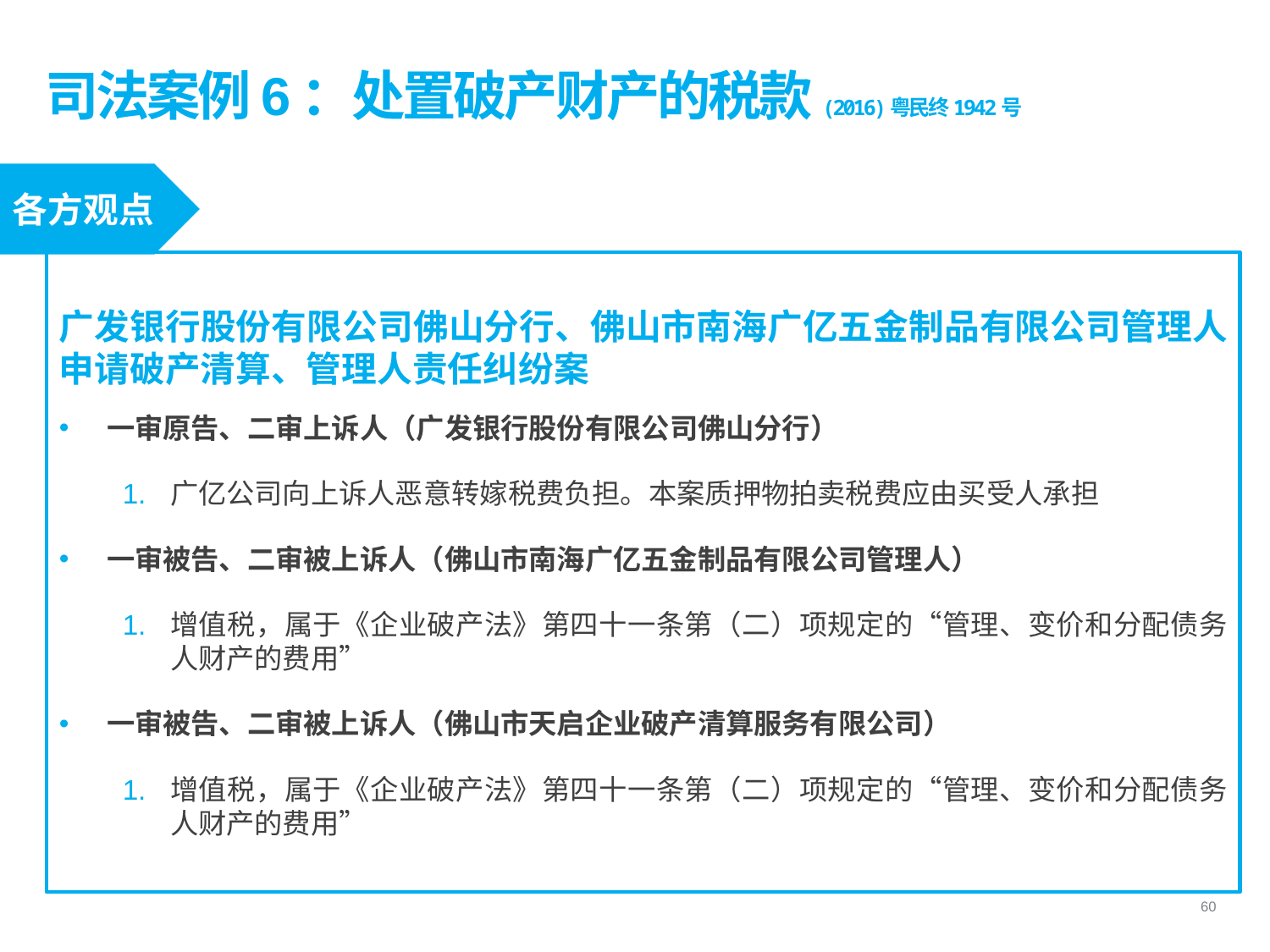

# 司法案例6：处置破产财产的税款(2016)粤民终1942号
各方观点
广发银行股份有限公司佛山分行、佛山市南海广亿五金制品有限公司管理人申请破产清算、管理人责任纠纷案
一审原告、二审上诉人（广发银行股份有限公司佛山分行）
广亿公司向上诉人恶意转嫁税费负担。本案质押物拍卖税费应由买受人承担
一审被告、二审被上诉人（佛山市南海广亿五金制品有限公司管理人）
增值税，属于《企业破产法》第四十一条第（二）项规定的“管理、变价和分配债务人财产的费用”
一审被告、二审被上诉人（佛山市天启企业破产清算服务有限公司）
增值税，属于《企业破产法》第四十一条第（二）项规定的“管理、变价和分配债务人财产的费用”
60